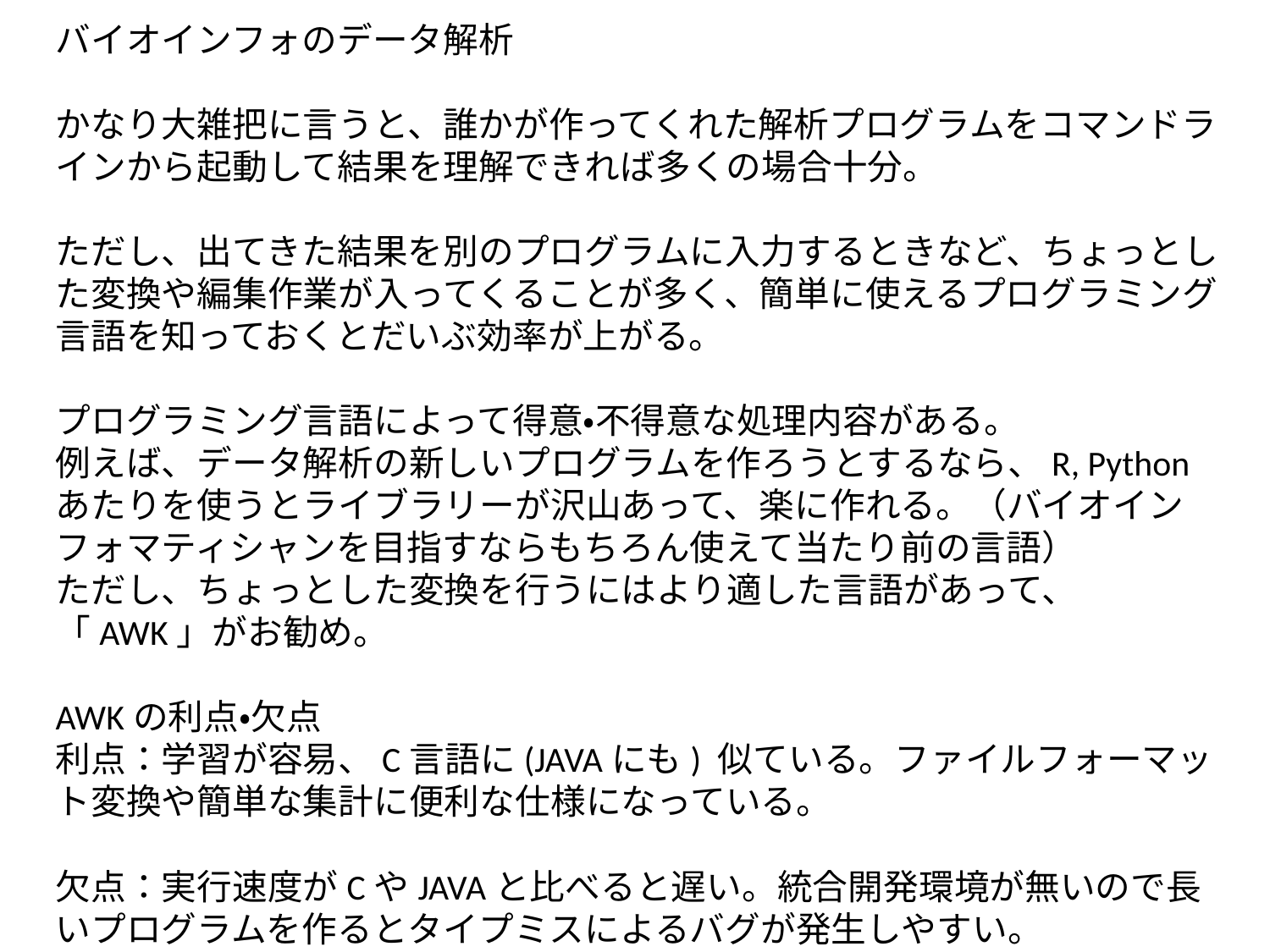

バイオインフォのデータ解析

かなり大雑把に言うと、誰かが作ってくれた解析プログラムをコマンドラインから起動して結果を理解できれば多くの場合十分。

ただし、出てきた結果を別のプログラムに入力するときなど、ちょっとした変換や編集作業が入ってくることが多く、簡単に使えるプログラミング言語を知っておくとだいぶ効率が上がる。

プログラミング言語によって得意・不得意な処理内容がある。
例えば、データ解析の新しいプログラムを作ろうとするなら、R, Pythonあたりを使うとライブラリーが沢山あって、楽に作れる。（バイオインフォマティシャンを目指すならもちろん使えて当たり前の言語）
ただし、ちょっとした変換を行うにはより適した言語があって、「AWK」がお勧め。

AWKの利点・欠点
利点：学習が容易、C言語に(JAVAにも) 似ている。ファイルフォーマット変換や簡単な集計に便利な仕様になっている。

欠点：実行速度がCやJAVAと比べると遅い。統合開発環境が無いので長いプログラムを作るとタイプミスによるバグが発生しやすい。